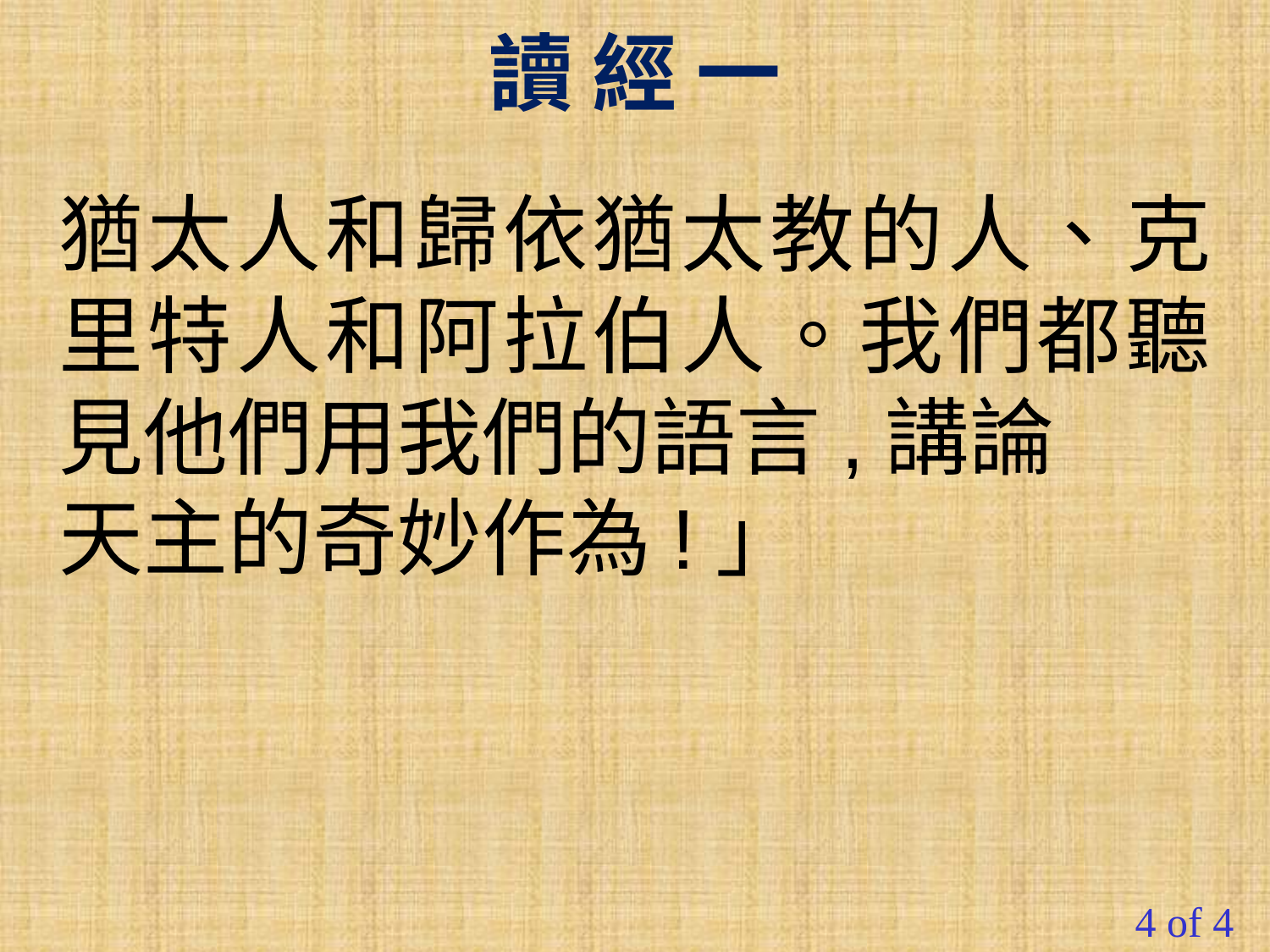

讀 經 一

猶太人和歸依猶太教的人、克里特人和阿拉伯人。我們都聽見他們用我們的語言,講論
天主的奇妙作為!」
#
4 of 4